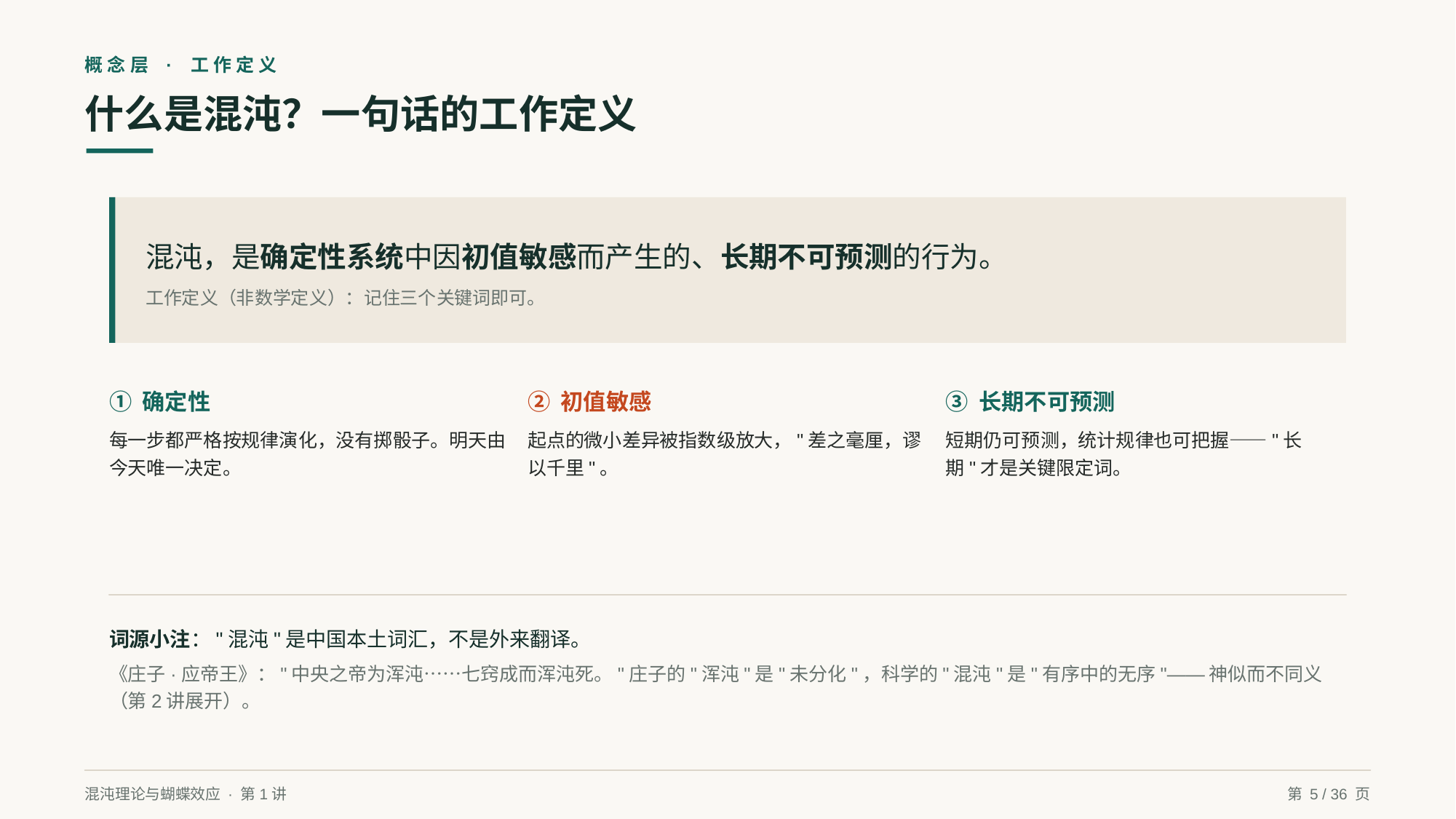

概念层 · 工作定义
什么是混沌？一句话的工作定义

混沌，是确定性系统中因初值敏感而产生的、长期不可预测的行为。
工作定义（非数学定义）：记住三个关键词即可。
① 确定性
每一步都严格按规律演化，没有掷骰子。明天由今天唯一决定。
② 初值敏感
起点的微小差异被指数级放大，"差之毫厘，谬以千里"。
③ 长期不可预测
短期仍可预测，统计规律也可把握——"长期"才是关键限定词。

词源小注："混沌"是中国本土词汇，不是外来翻译。
《庄子·应帝王》："中央之帝为浑沌……七窍成而浑沌死。"庄子的"浑沌"是"未分化"，科学的"混沌"是"有序中的无序"——神似而不同义（第2讲展开）。

混沌理论与蝴蝶效应 · 第1讲
第 5 / 36 页